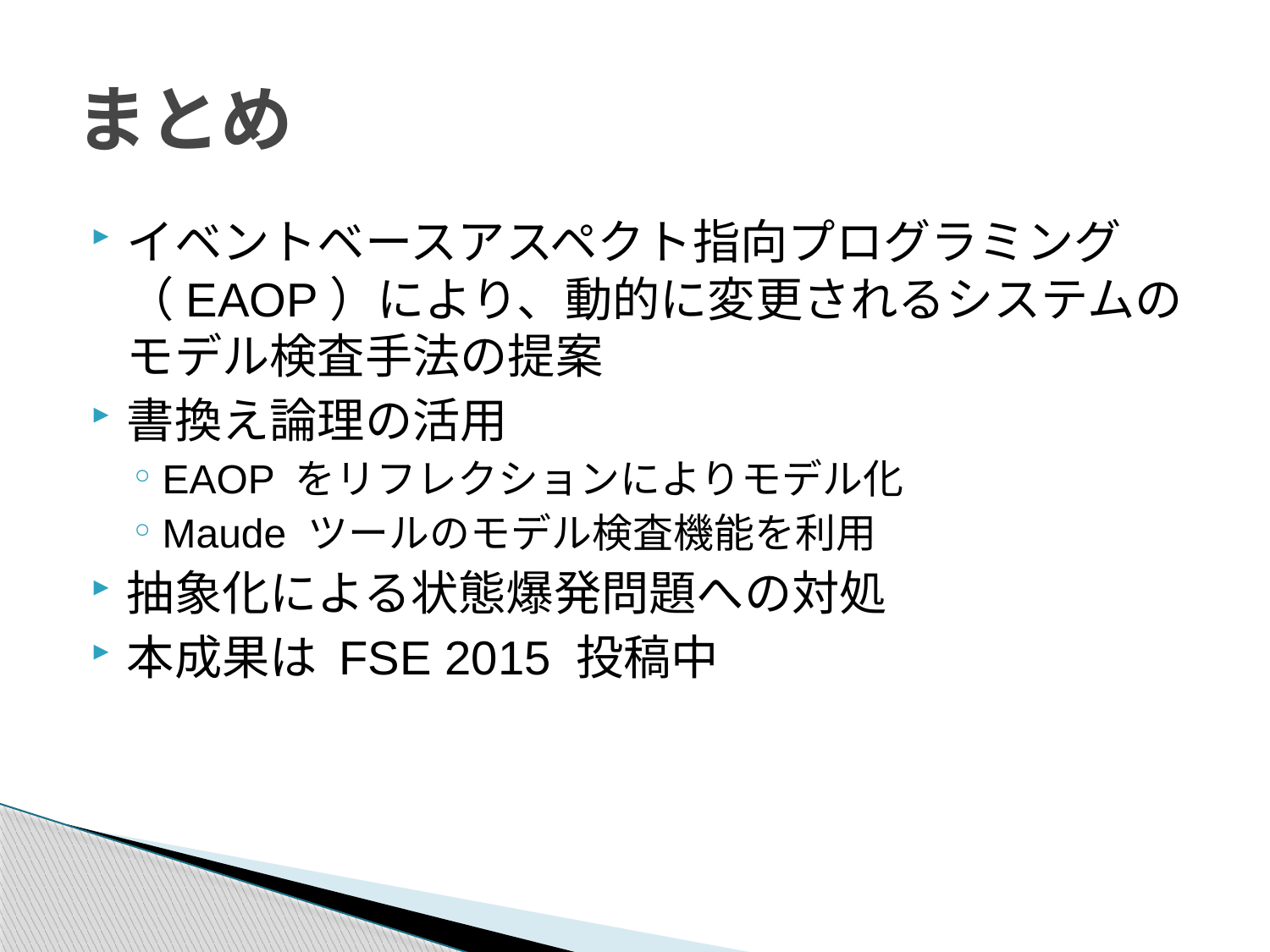

# まとめ
イベントベースアスペクト指向プログラミング（EAOP）により、動的に変更されるシステムのモデル検査手法の提案
書換え論理の活用
EAOP をリフレクションによりモデル化
Maude ツールのモデル検査機能を利用
抽象化による状態爆発問題への対処
本成果は FSE 2015 投稿中